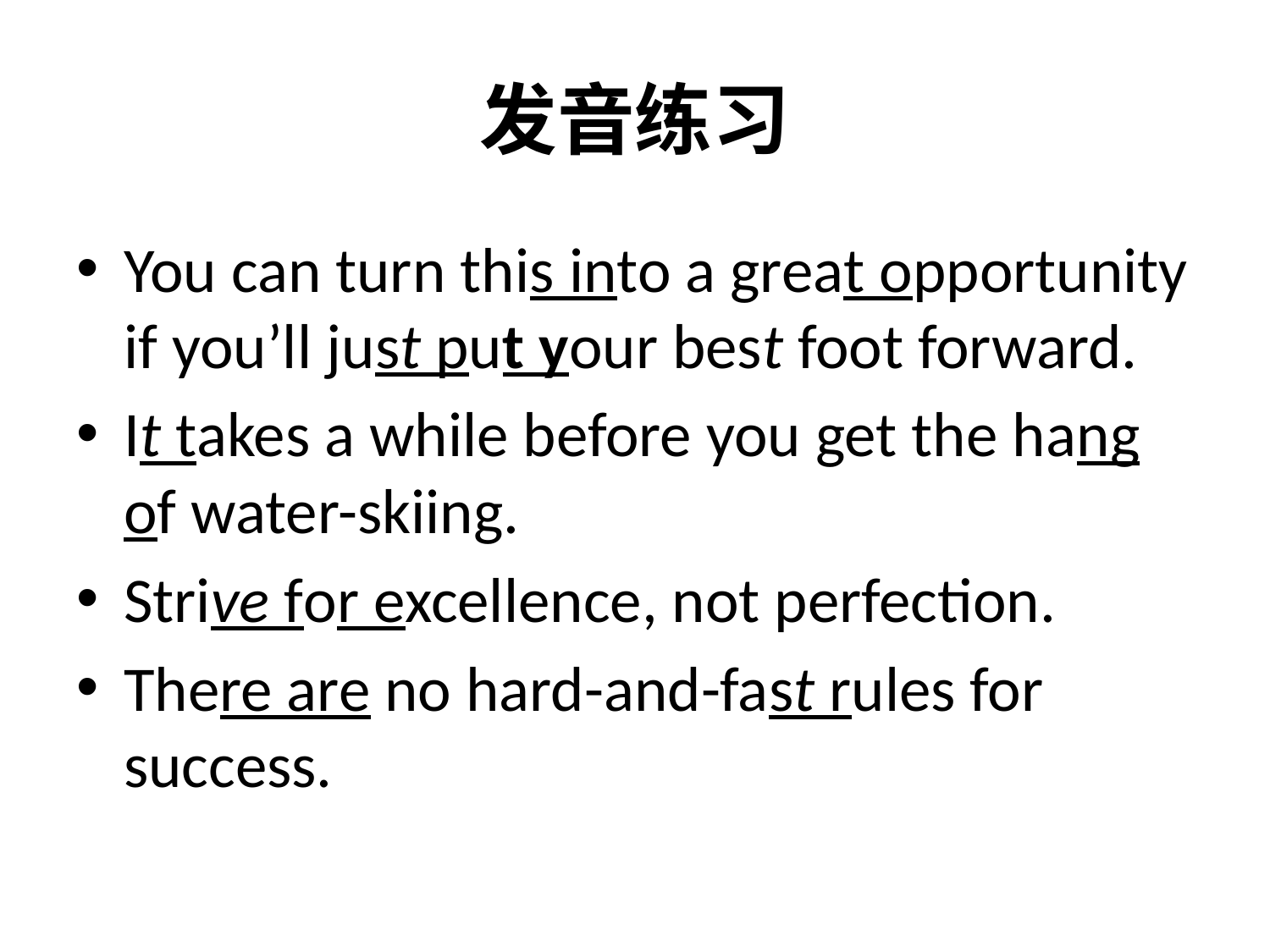

# 发音练习
You can turn this into a great opportunity if you’ll just put your best foot forward.
It takes a while before you get the hang of water-skiing.
Strive for excellence, not perfection.
There are no hard-and-fast rules for success.